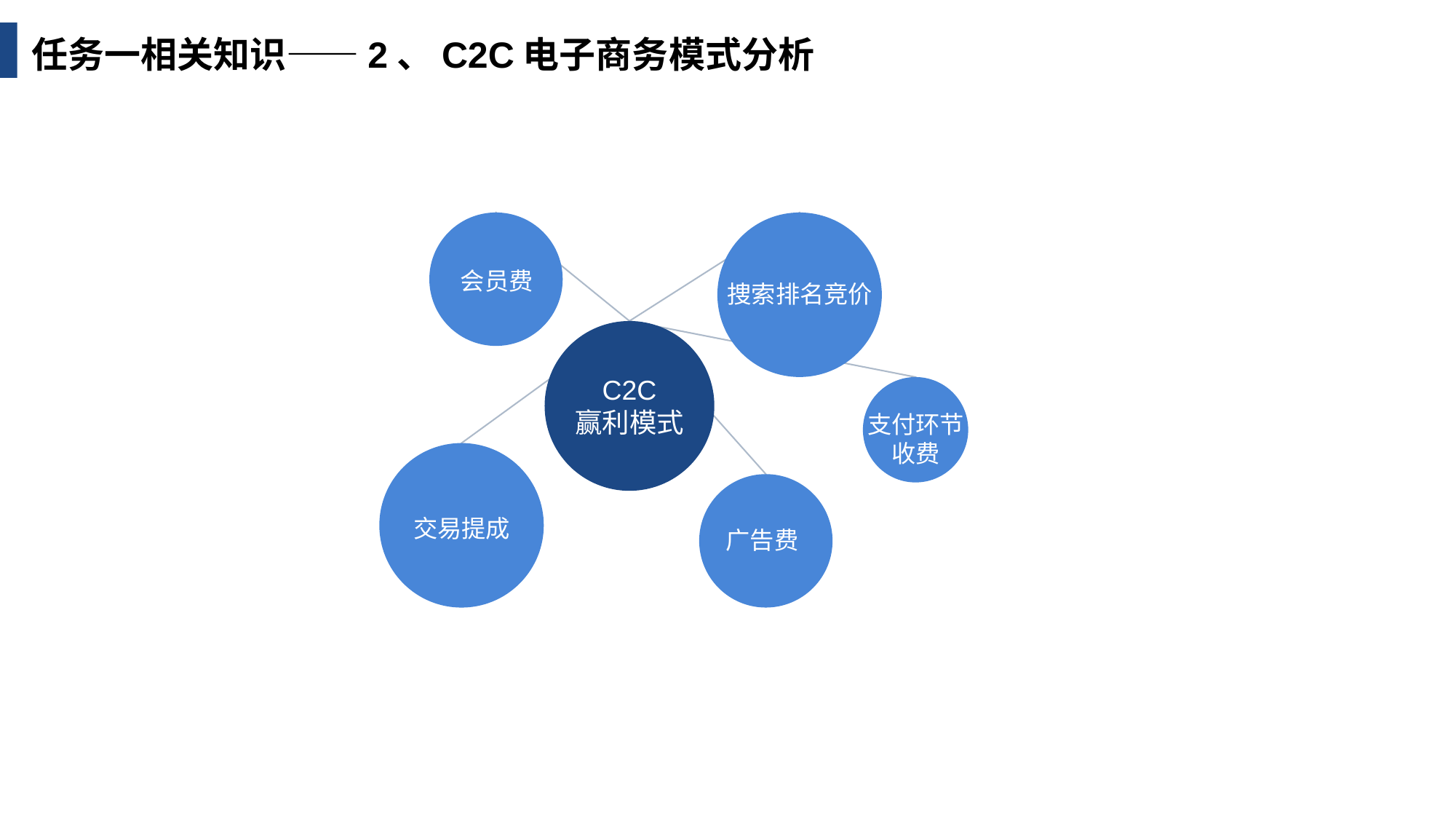

任务一相关知识——2、C2C电子商务模式分析

会员费
捜索排名竞价
C2C
赢利模式

支付环节收费

交易提成
广告费